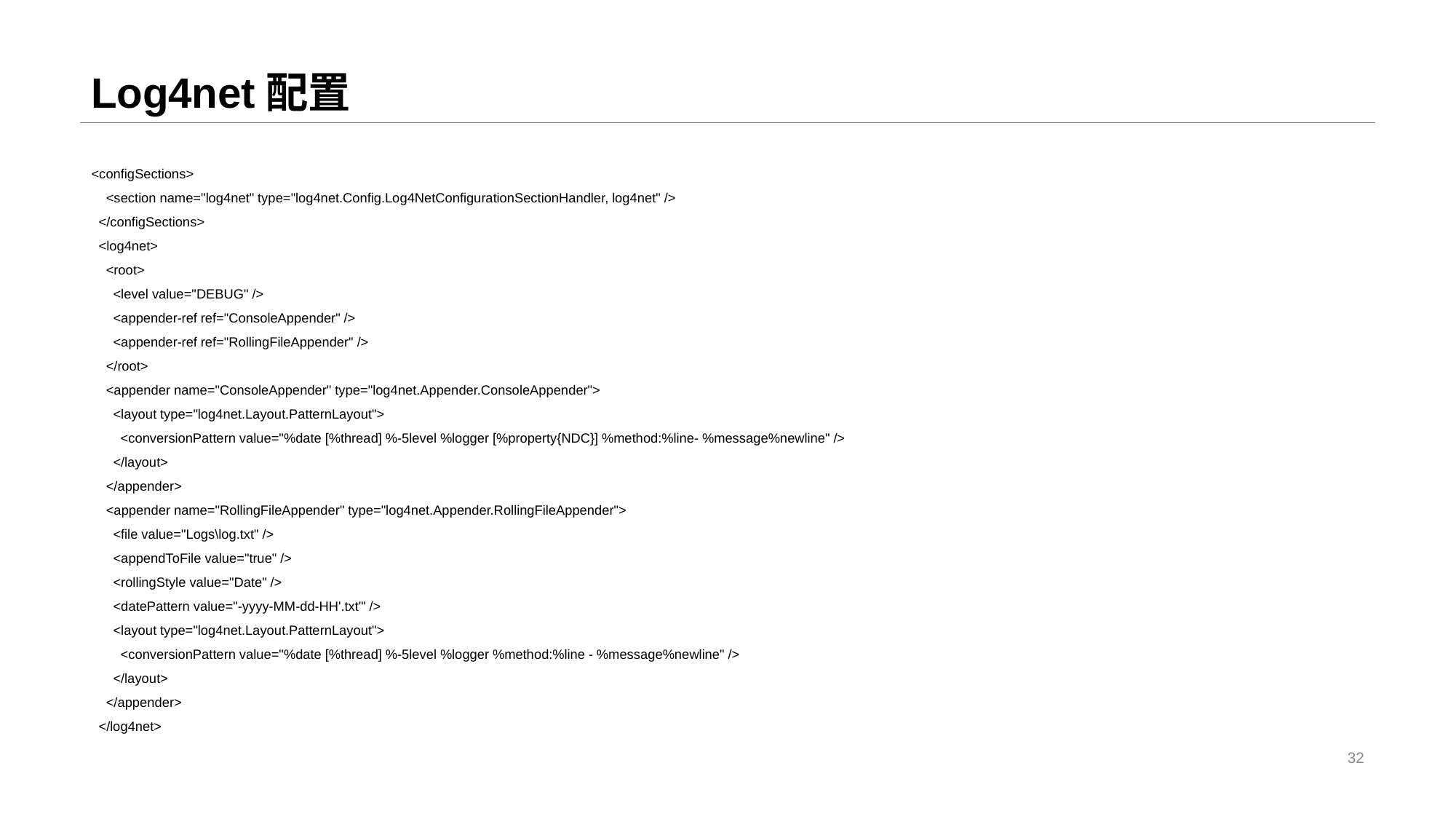

# Log4net配置
<configSections>
    <section name="log4net" type="log4net.Config.Log4NetConfigurationSectionHandler, log4net" />
  </configSections>
  <log4net>
    <root>
      <level value="DEBUG" />
      <appender-ref ref="ConsoleAppender" />
      <appender-ref ref="RollingFileAppender" />
    </root>
    <appender name="ConsoleAppender" type="log4net.Appender.ConsoleAppender">
      <layout type="log4net.Layout.PatternLayout">
        <conversionPattern value="%date [%thread] %-5level %logger [%property{NDC}] %method:%line- %message%newline" />
      </layout>
    </appender>
    <appender name="RollingFileAppender" type="log4net.Appender.RollingFileAppender">
      <file value="Logs\log.txt" />
      <appendToFile value="true" />
      <rollingStyle value="Date" />
      <datePattern value="-yyyy-MM-dd-HH'.txt'" />
      <layout type="log4net.Layout.PatternLayout">
        <conversionPattern value="%date [%thread] %-5level %logger %method:%line - %message%newline" />
      </layout>
    </appender>
  </log4net>
32